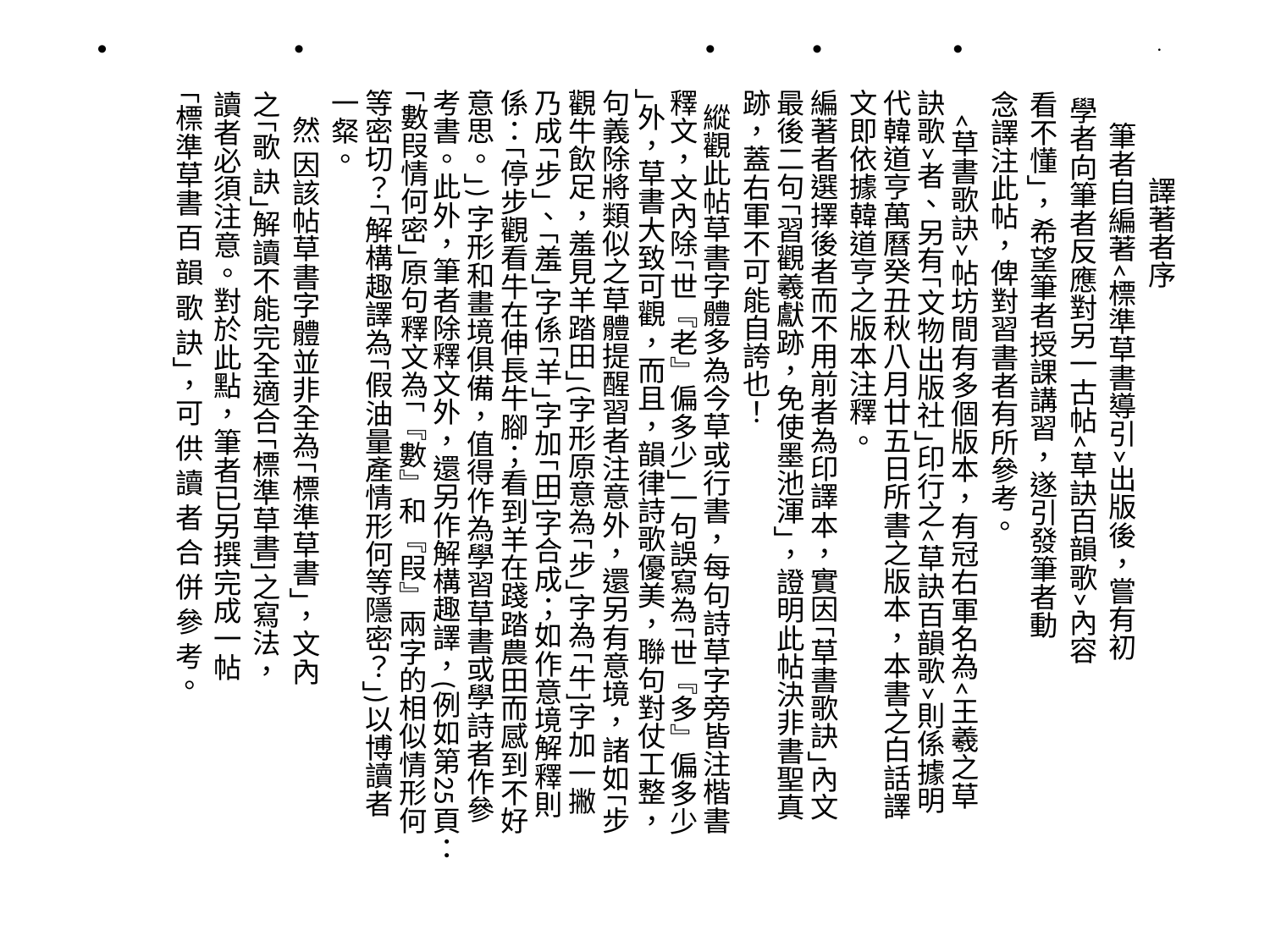

譯著者序
           筆者自編著<標準草書導引>出版後，嘗有初
       學者向筆者反應對另一古帖<草訣百韻歌>內容
      看不懂｣，希望筆者授課講習，遂引發筆者動
      念譯注此帖，俾對習書者有所參考。
    <草書歌訣>帖坊間有多個版本，有冠右軍名為<王羲之草訣歌>者、另有｢文物出版社｣印行之<草訣百韻歌>則係據明代韓道亨萬曆癸丑秋八月廿五日所書之版本，本書之白話譯文即依據韓道亨之版本注釋。
編著者選擇後者而不用前者為印譯本，實因｢草書歌訣｣內文最後二句｢習觀羲獻跡，免使墨池渾｣，證明此帖決非書聖真跡，蓋右軍不可能自誇也！
  縱觀此帖草書字體多為今草或行書，每句詩草字旁皆注楷書釋文，文內除｢世﹃老﹄偏多少｣一句誤寫為｢世﹃多﹄偏多少｣外，草書大致可觀，而且，韻律詩歌優美，聯句對仗工整，句義除將類似之草體提醒習者注意外，還另有意境，諸如｢步觀牛飲足，羞見羊踏田｣(字形原意為｢步｣字為｢牛]字加一撇乃成｢步｣、｢羞｣字係｢羊｣字加｢田]字合成；如作意境解釋則係：｢停步觀看牛在伸長牛腳；看到羊在踐踏農田而感到不好意思。｣) 字形和畫境俱備，值得作為學習草書或學詩者作參考書。此外，筆者除釋文外，還另作解構趣譯，(例如第25頁：｢數叚情何密｣原句釋文為｢『數』和『叚』兩字的相似情形何等密切？｢解構趣譯為｢假油量產情形何等隱密？｣)以博讀者一粲。
    然 因該帖草書字體並非全為｢標準草書｣，文內
      之｢歌 訣｣解讀不能完全適合｢標準草書]之寫法，
      讀者必須注意。對於此點，筆者已另撰完成一帖
      ｢標準草書 百 韻 歌 訣｣，可 供 讀 者 合 併 參 考。

#